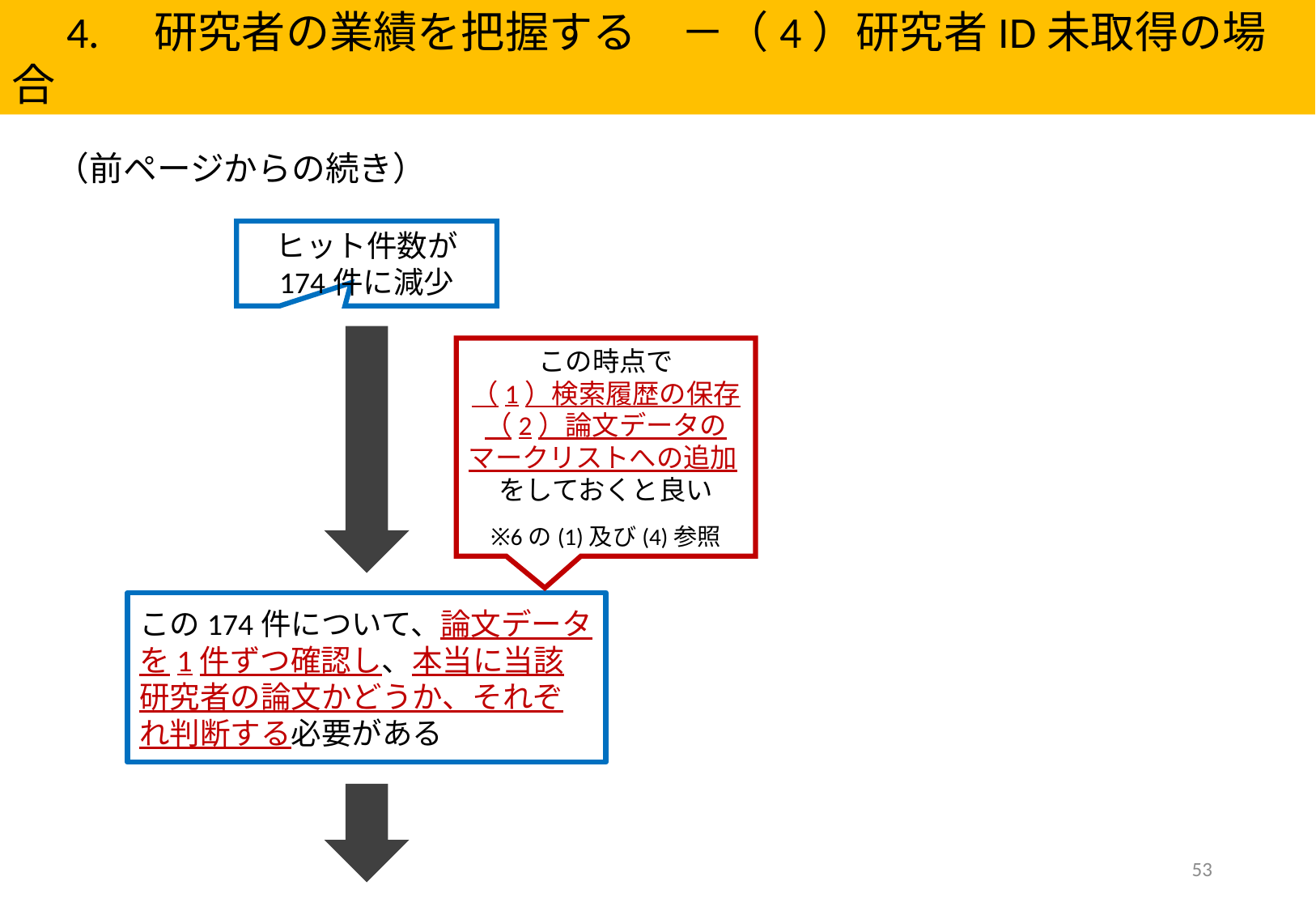

4.　研究者の業績を把握する　－（4）研究者ID未取得の場合
（前ページからの続き）
ヒット件数が
174件に減少

この時点で
（1）検索履歴の保存
（2）論文データの
マークリストへの追加
をしておくと良い

※6の(1)及び(4)参照
この174件について、論文データを1件ずつ確認し、本当に当該研究者の論文かどうか、それぞれ判断する必要がある

53